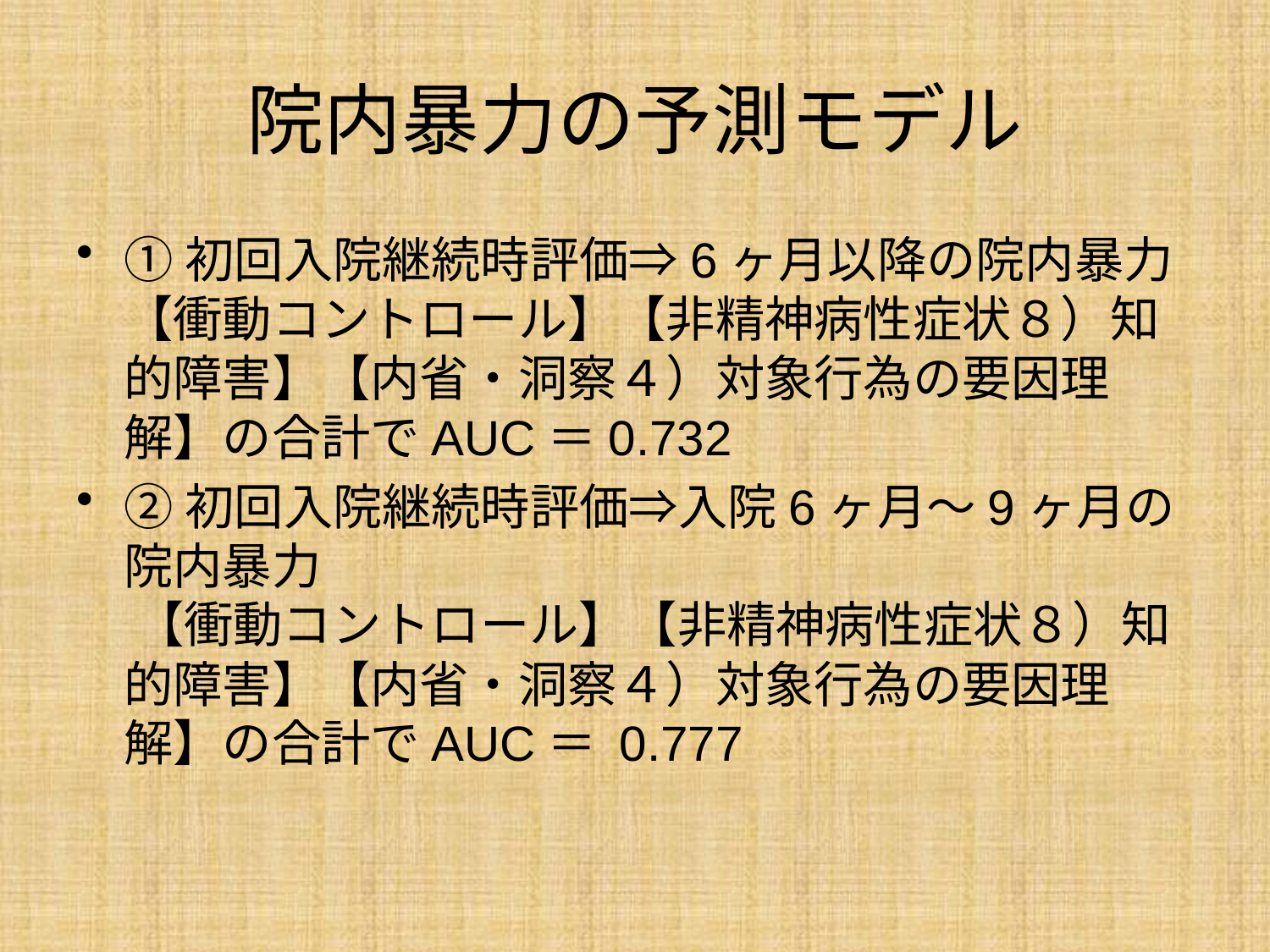

# 院内暴力の予測モデル
①初回入院継続時評価⇒6ヶ月以降の院内暴力
【衝動コントロール】【非精神病性症状８）知的障害】【内省・洞察４）対象行為の要因理解】の合計でAUC＝0.732
②初回入院継続時評価⇒入院6ヶ月～9ヶ月の院内暴力
 【衝動コントロール】【非精神病性症状８）知的障害】【内省・洞察４）対象行為の要因理解】の合計でAUC＝ 0.777